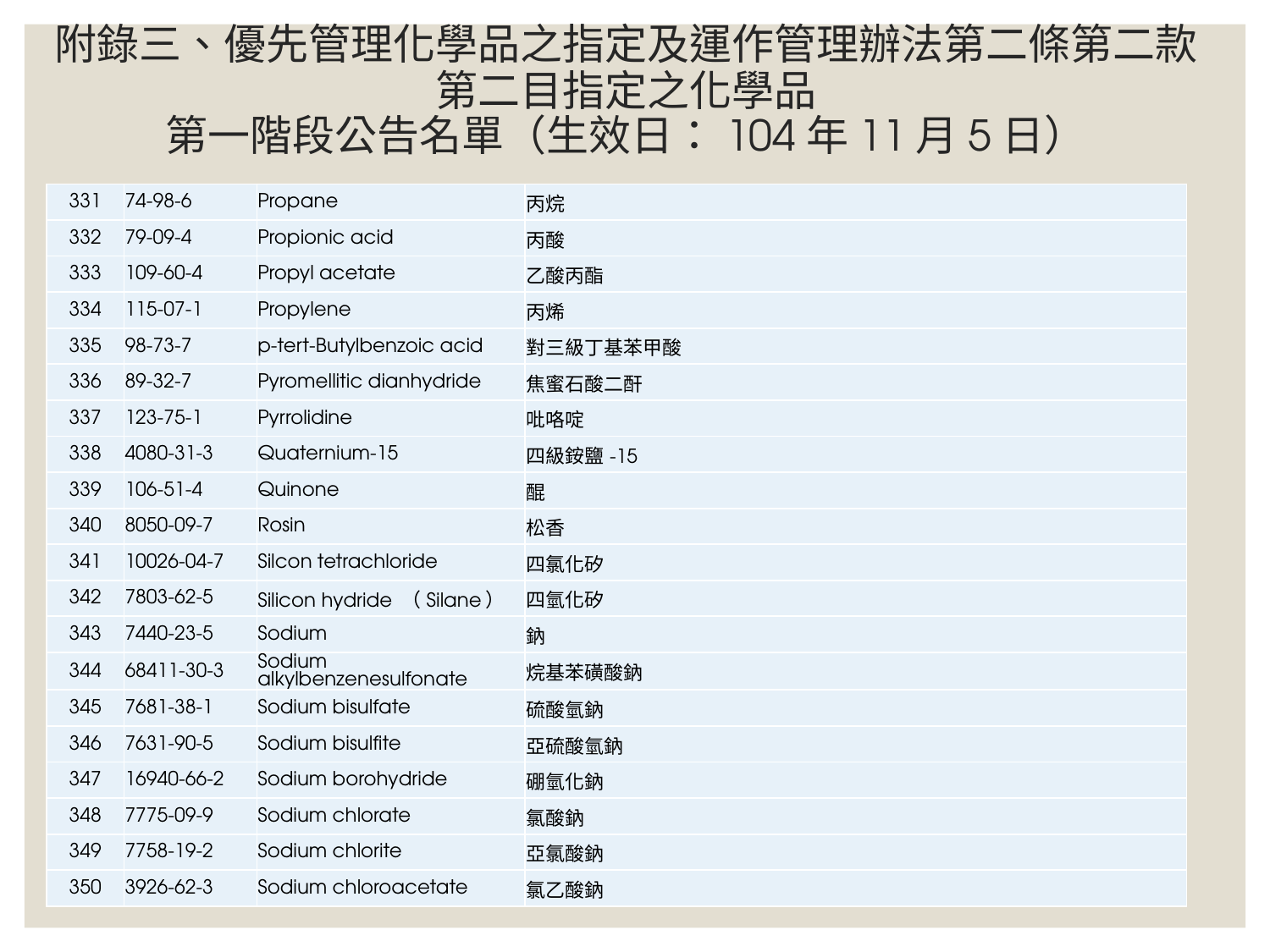

# 附錄三、優先管理化學品之指定及運作管理辦法第二條第二款第二目指定之化學品 第一階段公告名單（生效日：104年11月5日）
| 331 | 74-98-6 | Propane | 丙烷 |
| --- | --- | --- | --- |
| 332 | 79-09-4 | Propionic acid | 丙酸 |
| 333 | 109-60-4 | Propyl acetate | 乙酸丙酯 |
| 334 | 115-07-1 | Propylene | 丙烯 |
| 335 | 98-73-7 | p-tert-Butylbenzoic acid | 對三級丁基苯甲酸 |
| 336 | 89-32-7 | Pyromellitic dianhydride | 焦蜜石酸二酐 |
| 337 | 123-75-1 | Pyrrolidine | 吡咯啶 |
| 338 | 4080-31-3 | Quaternium-15 | 四級銨鹽-15 |
| 339 | 106-51-4 | Quinone | 醌 |
| 340 | 8050-09-7 | Rosin | 松香 |
| 341 | 10026-04-7 | Silcon tetrachloride | 四氯化矽 |
| 342 | 7803-62-5 | Silicon hydride （Silane） | 四氫化矽 |
| 343 | 7440-23-5 | Sodium | 鈉 |
| 344 | 68411-30-3 | Sodium alkylbenzenesulfonate | 烷基苯磺酸鈉 |
| 345 | 7681-38-1 | Sodium bisulfate | 硫酸氫鈉 |
| 346 | 7631-90-5 | Sodium bisulfite | 亞硫酸氫鈉 |
| 347 | 16940-66-2 | Sodium borohydride | 硼氫化鈉 |
| 348 | 7775-09-9 | Sodium chlorate | 氯酸鈉 |
| 349 | 7758-19-2 | Sodium chlorite | 亞氯酸鈉 |
| 350 | 3926-62-3 | Sodium chloroacetate | 氯乙酸鈉 |